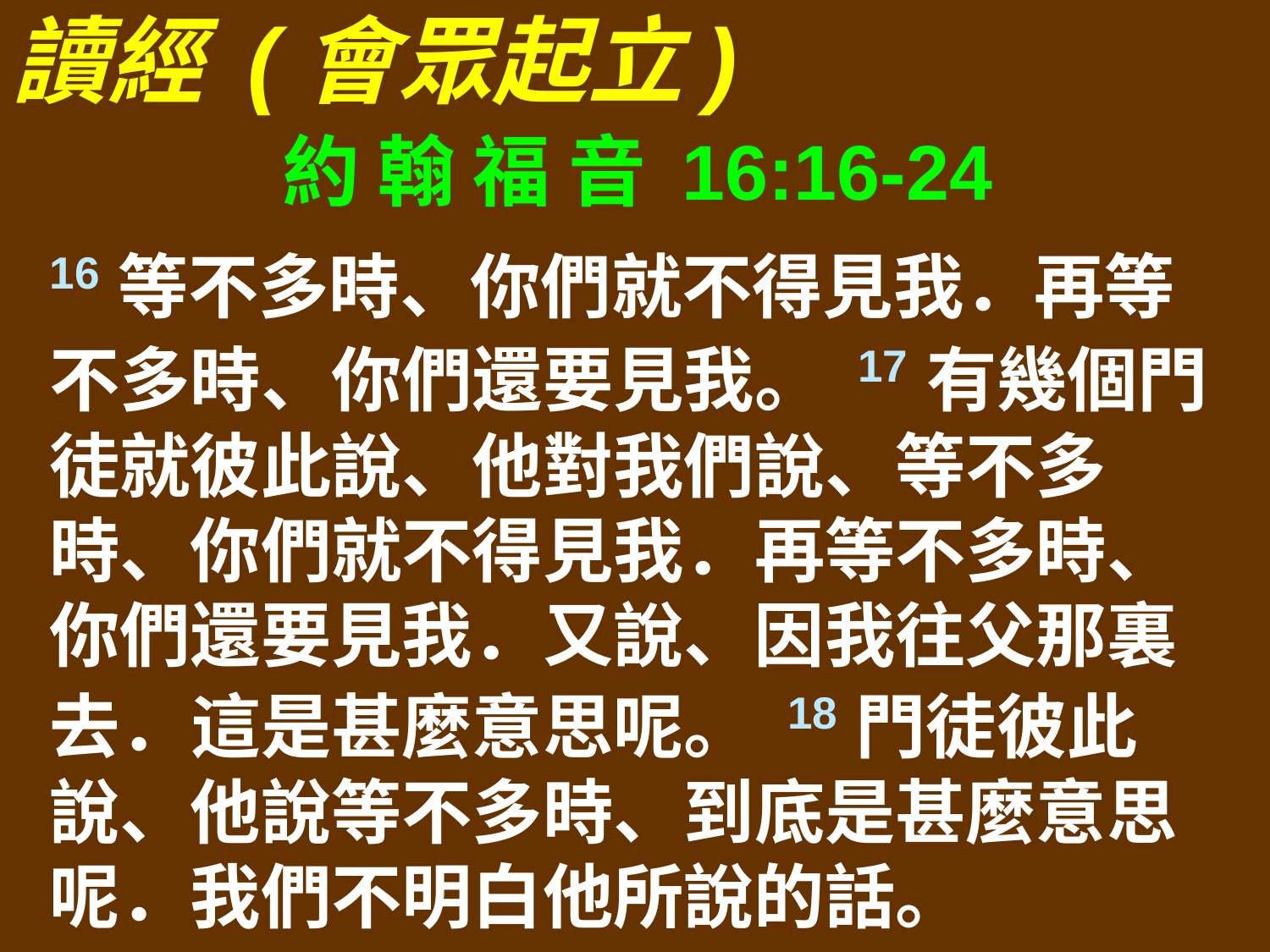

讀經 (會眾起立)
約 翰 福 音 16:16-24
16等不多時、你們就不得見我．再等不多時、你們還要見我。 17有幾個門徒就彼此說、他對我們說、等不多時、你們就不得見我．再等不多時、你們還要見我．又說、因我往父那裏去．這是甚麼意思呢。 18門徒彼此說、他說等不多時、到底是甚麼意思呢．我們不明白他所說的話。